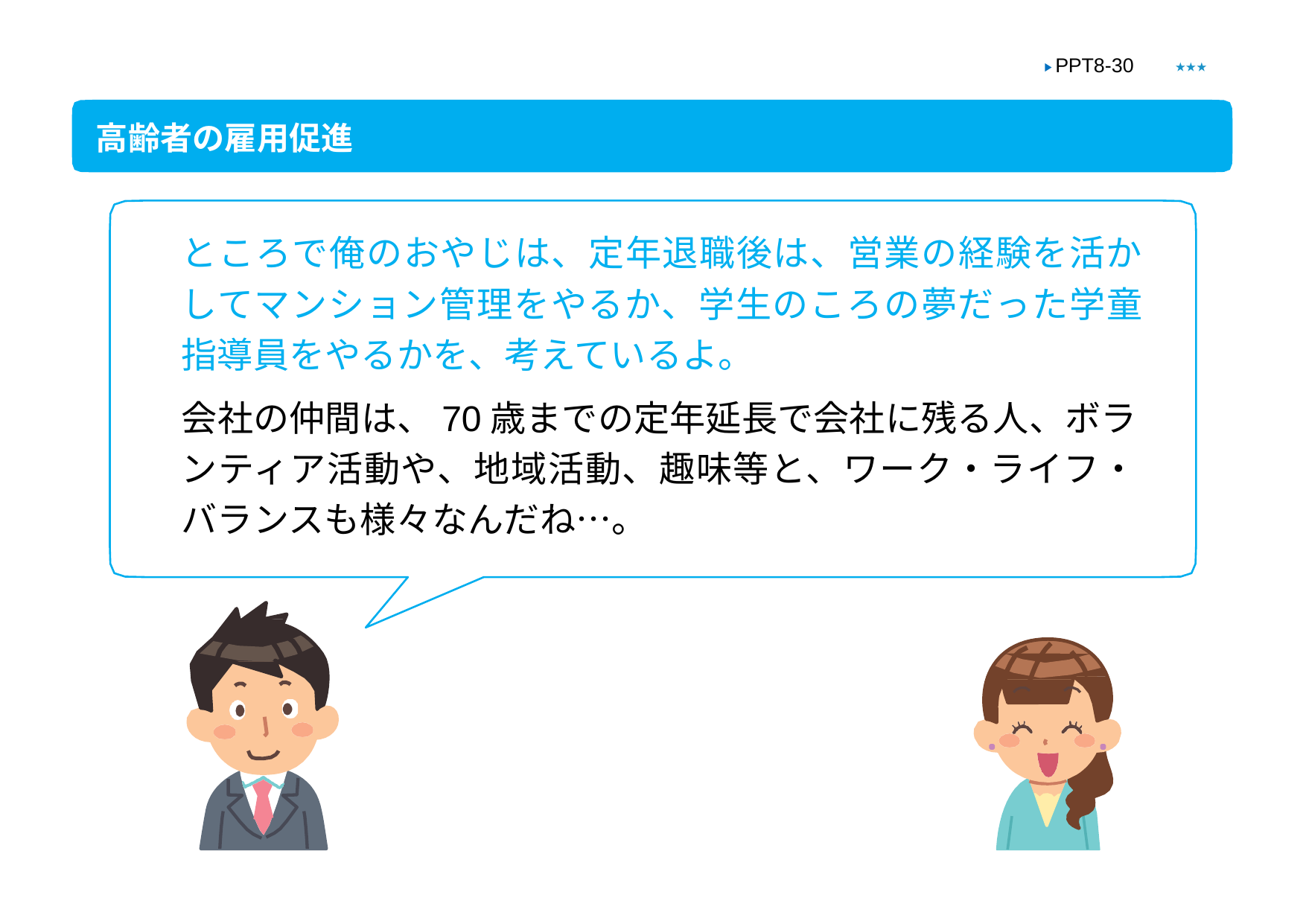

★★★
▶ PPT8-30

高齢者の雇用促進

ところで俺のおやじは、定年退職後は、営業の経験を活かしてマンション管理をやるか、学生のころの夢だった学童指導員をやるかを、考えているよ。
会社の仲間は、70歳までの定年延長で会社に残る人、ボランティア活動や、地域活動、趣味等と、ワーク・ライフ・バランスも様々なんだね…。